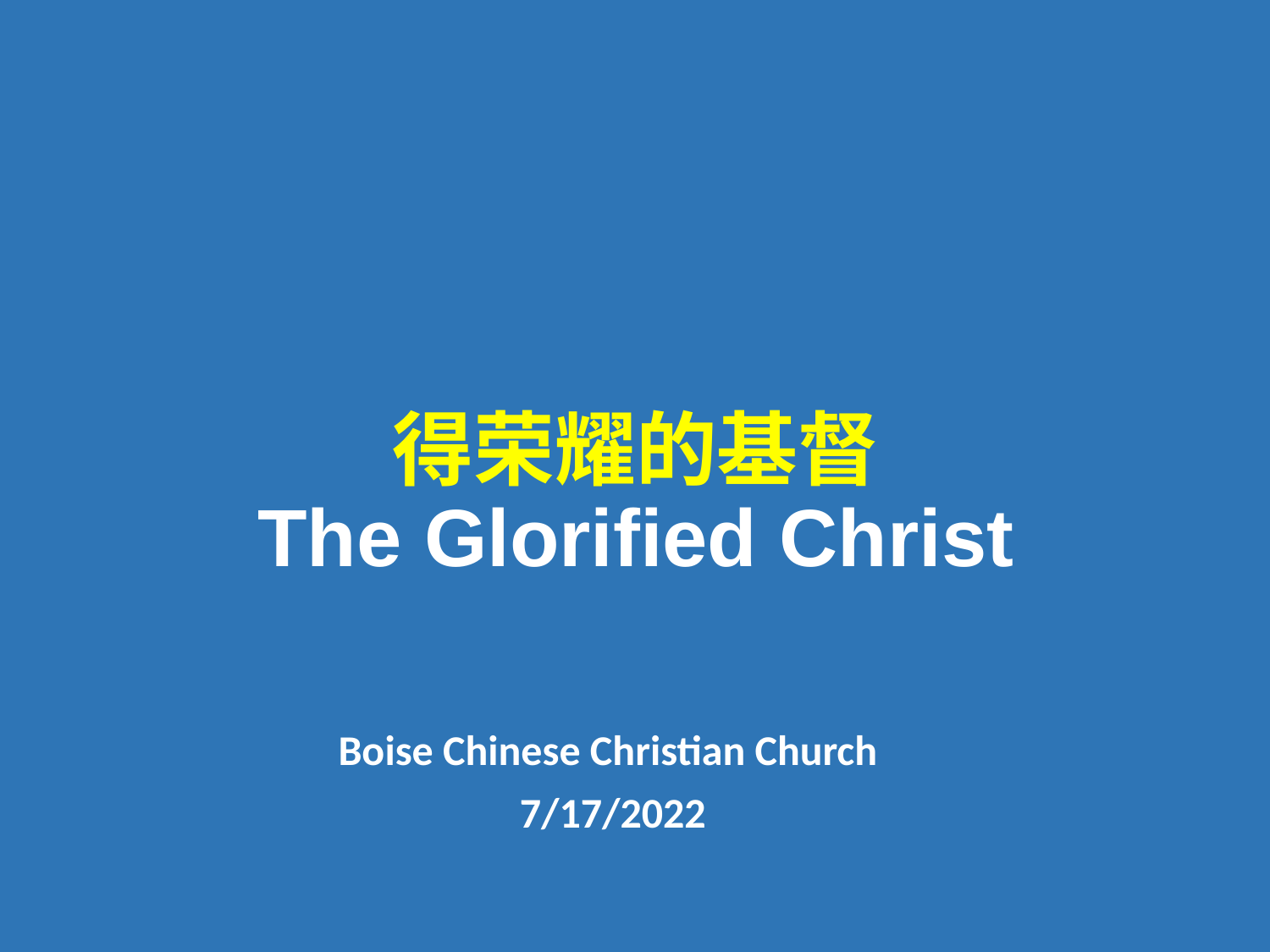

# 得荣耀的基督 The Glorified Christ
Boise Chinese Christian Church
7/17/2022